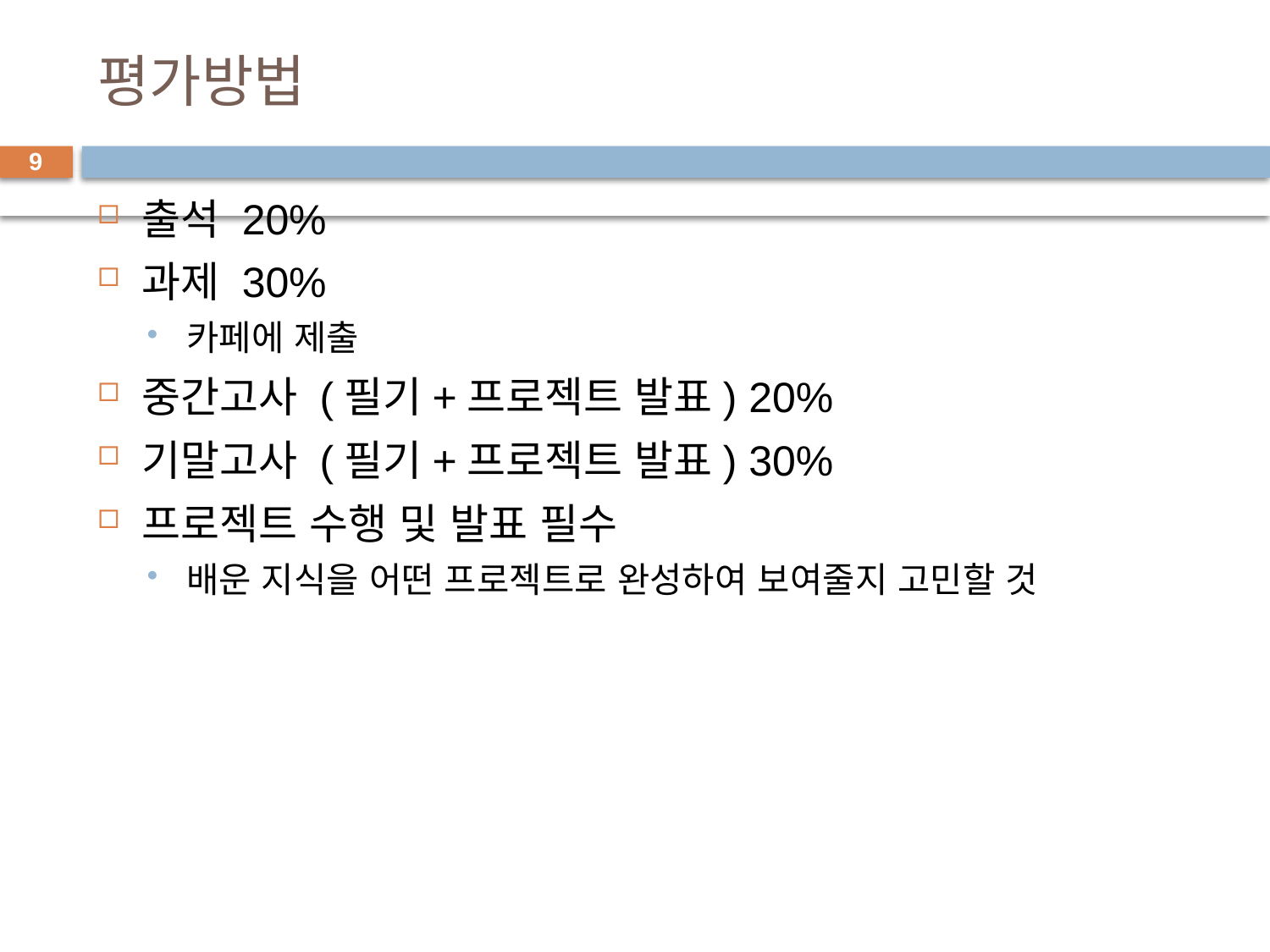

# 평가방법
9
출석 20%
과제 30%
카페에 제출
중간고사 (필기+프로젝트 발표) 20%
기말고사 (필기+프로젝트 발표) 30%
프로젝트 수행 및 발표 필수
배운 지식을 어떤 프로젝트로 완성하여 보여줄지 고민할 것